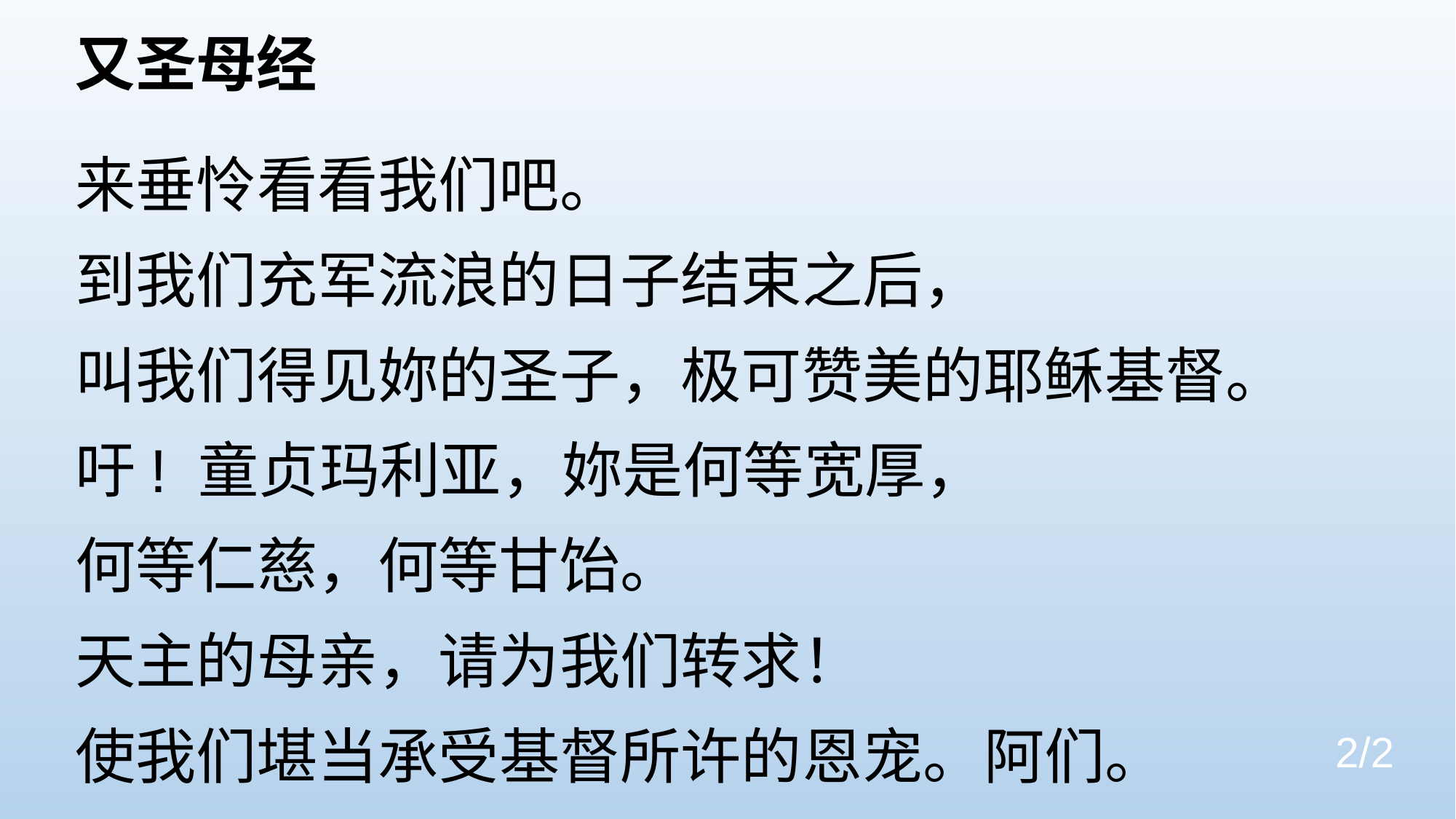

又圣母经
来垂怜看看我们吧。
到我们充军流浪的日子结束之后，
叫我们得见妳的圣子，极可赞美的耶稣基督。
吁! 童贞玛利亚，妳是何等宽厚，
何等仁慈，何等甘饴。
天主的母亲，请为我们转求！
使我们堪当承受基督所许的恩宠。阿们。
2/2